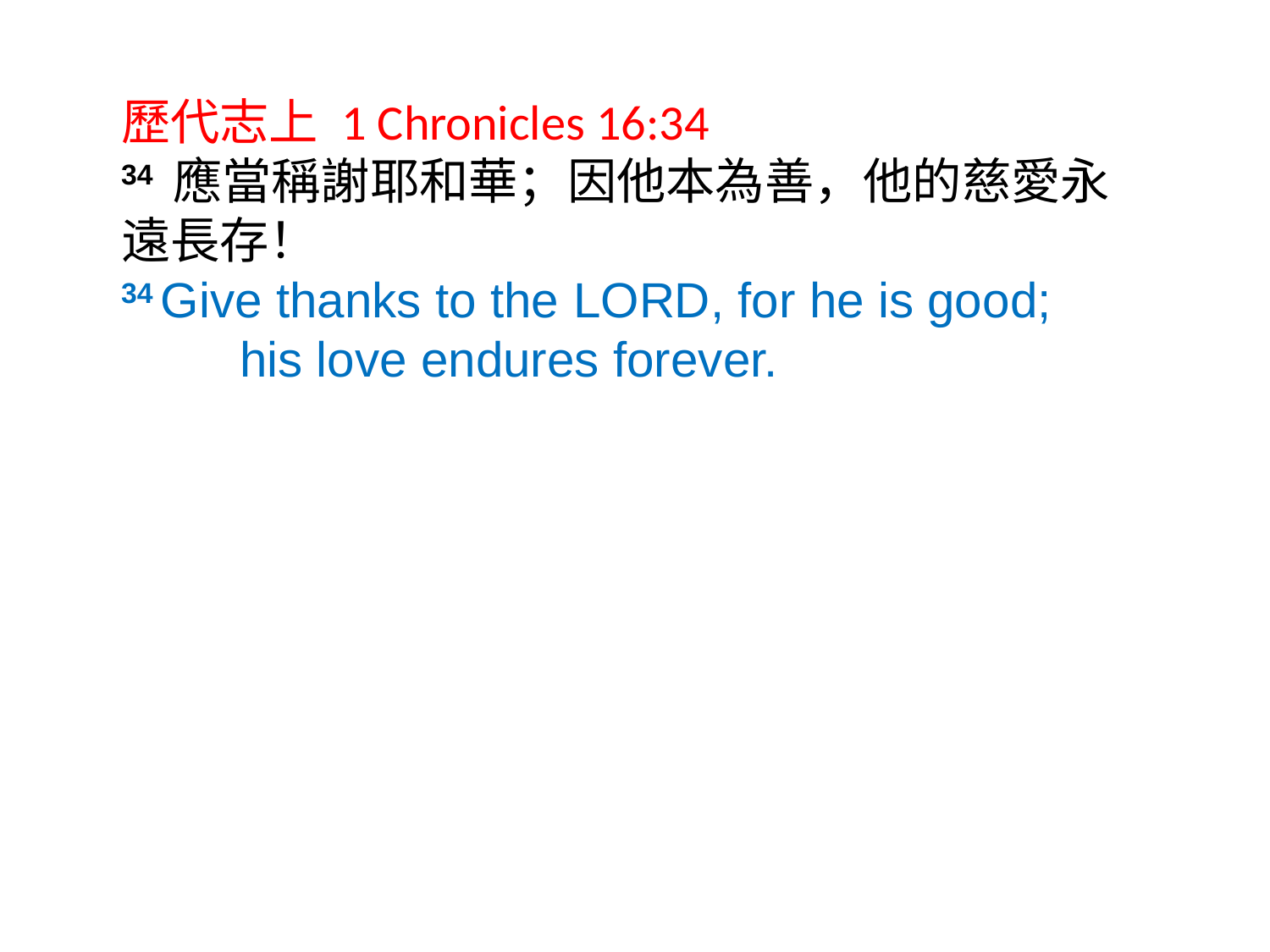

歷代志上 1 Chronicles 16:34
34 應當稱謝耶和華；因他本為善，他的慈愛永遠長存！
34 Give thanks to the Lord, for he is good;
    his love endures forever.